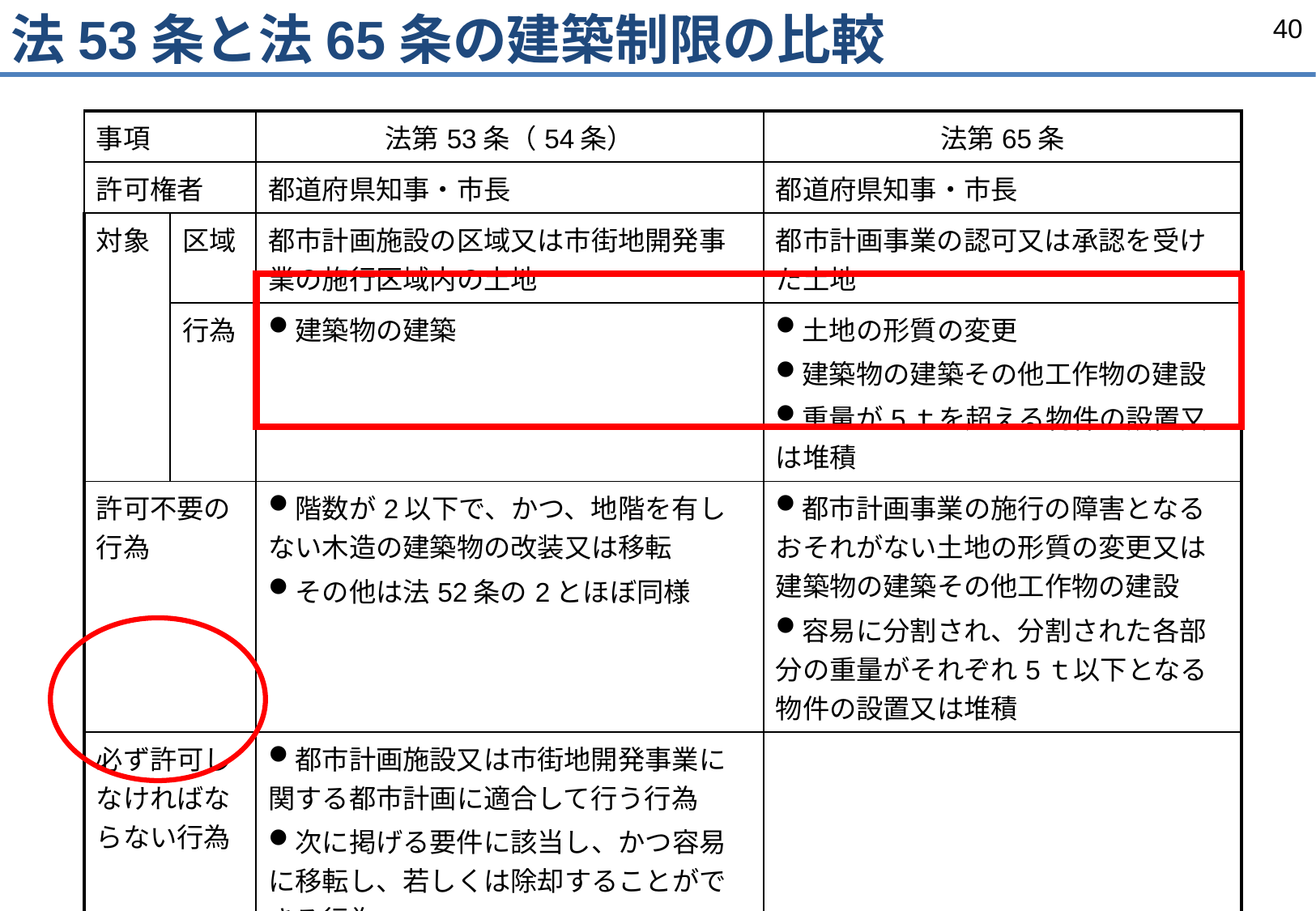

法53条と法65条の建築制限の比較
| 事項 |  | 法第53条（54条） | 法第65条 |
| --- | --- | --- | --- |
| 許可権者 |  | 都道府県知事・市長 | 都道府県知事・市長 |
| 対象 | 区域 | 都市計画施設の区域又は市街地開発事業の施行区域内の土地 | 都市計画事業の認可又は承認を受けた土地 |
|  | 行為 | 建築物の建築 | 土地の形質の変更 建築物の建築その他工作物の建設 重量が5ｔを超える物件の設置又は堆積 |
| 許可不要の行為 |  | 階数が2以下で、かつ、地階を有しない木造の建築物の改装又は移転 その他は法52条の2とほぼ同様 | 都市計画事業の施行の障害となるおそれがない土地の形質の変更又は建築物の建築その他工作物の建設 容易に分割され、分割された各部分の重量がそれぞれ5ｔ以下となる物件の設置又は堆積 |
| 必ず許可しなければならない行為 |  | 都市計画施設又は市街地開発事業に関する都市計画に適合して行う行為 次に掲げる要件に該当し、かつ容易に移転し、若しくは除却することができる行為 階数が2以下で、かつ、地階を有しないこと。 主要構造部が木造、鉄骨増、コンクリートブロック造その他これらに類する構造であること。 |  |